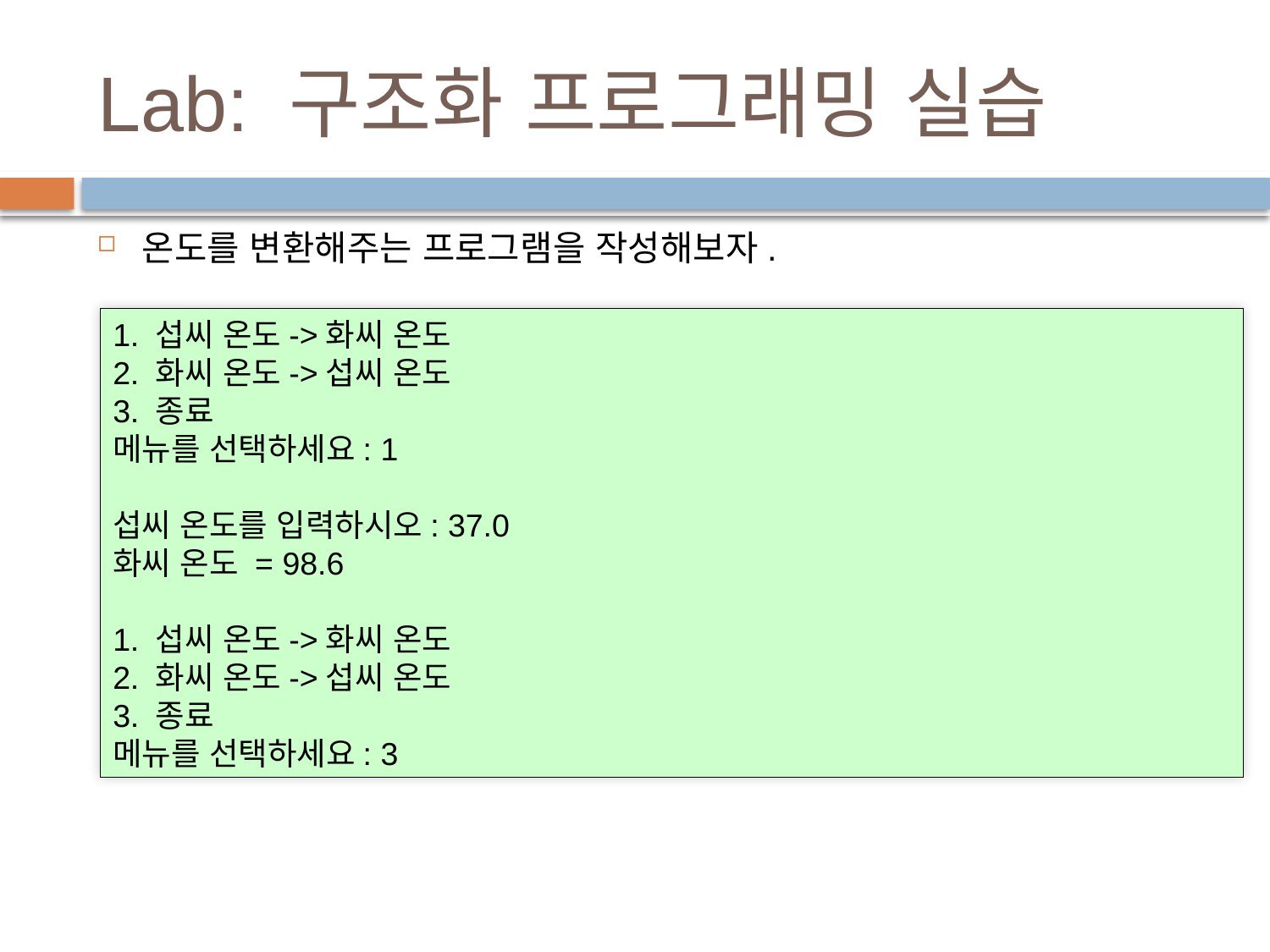

# Lab: 구조화 프로그래밍 실습
온도를 변환해주는 프로그램을 작성해보자.
1. 섭씨 온도->화씨 온도
2. 화씨 온도->섭씨 온도
3. 종료
메뉴를 선택하세요: 1

섭씨 온도를 입력하시오: 37.0
화씨 온도 = 98.6

1. 섭씨 온도->화씨 온도
2. 화씨 온도->섭씨 온도
3. 종료
메뉴를 선택하세요: 3